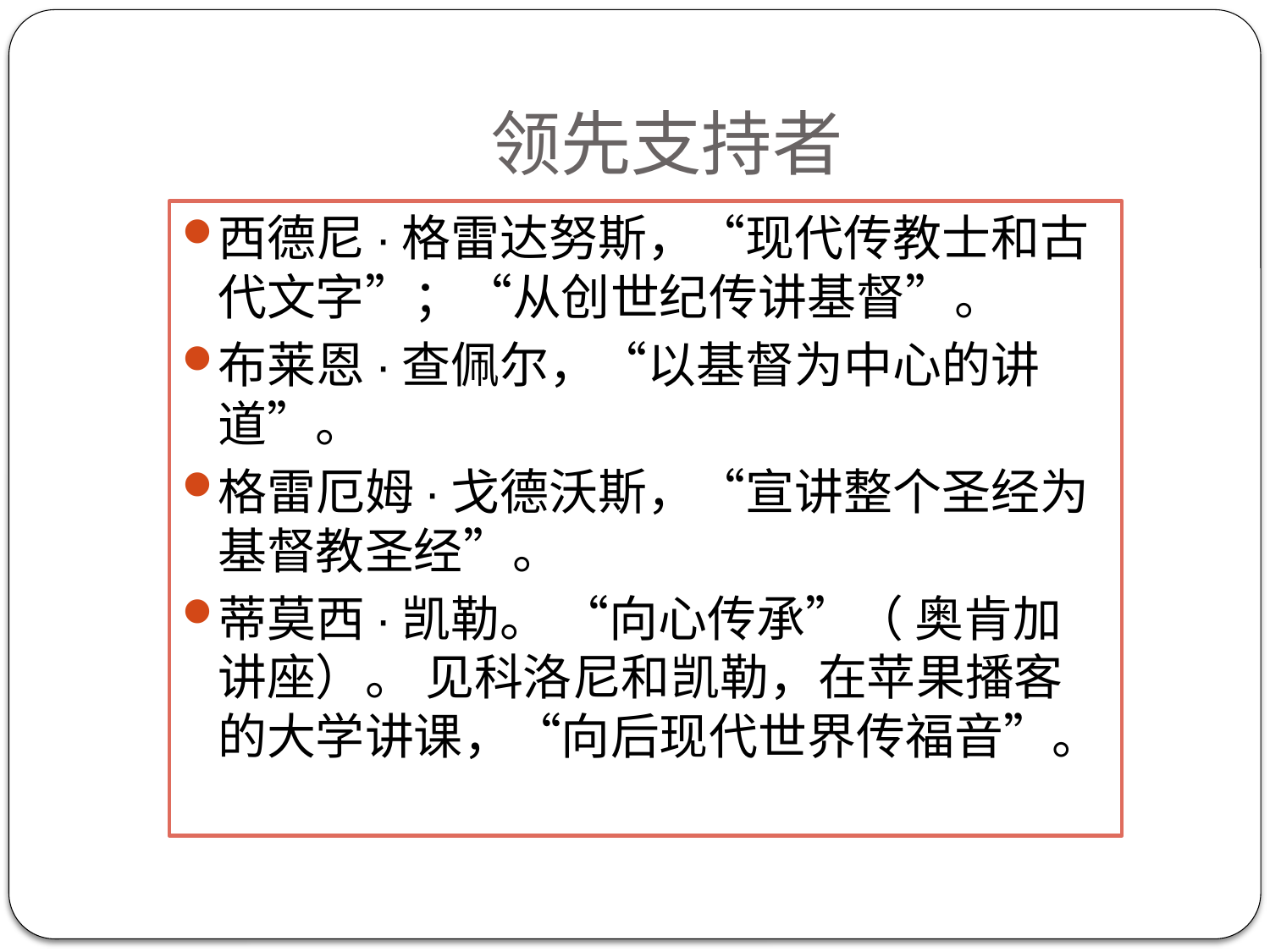

# 领先支持者
西德尼·格雷达努斯，“现代传教士和古代文字”；“从创世纪传讲基督”。
布莱恩·查佩尔，“以基督为中心的讲道”。
格雷厄姆·戈德沃斯，“宣讲整个圣经为基督教圣经”。
蒂莫西·凯勒。 “向心传承”（ 奥肯加讲座）。 见科洛尼和凯勒，在苹果播客的大学讲课，“向后现代世界传福音”。